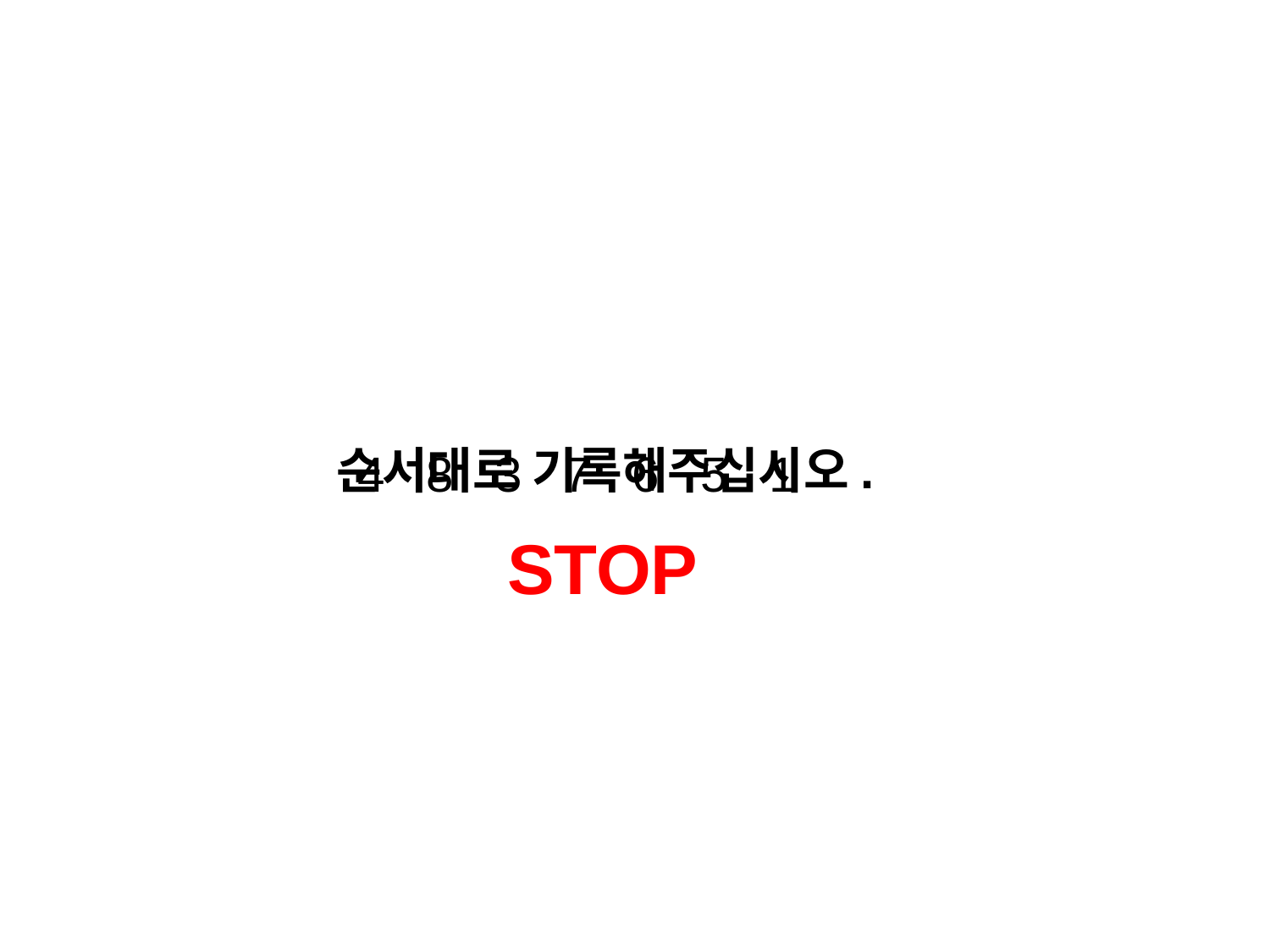

순서대로 기록해주십시오.
4   8   3   7   6   5   1
STOP